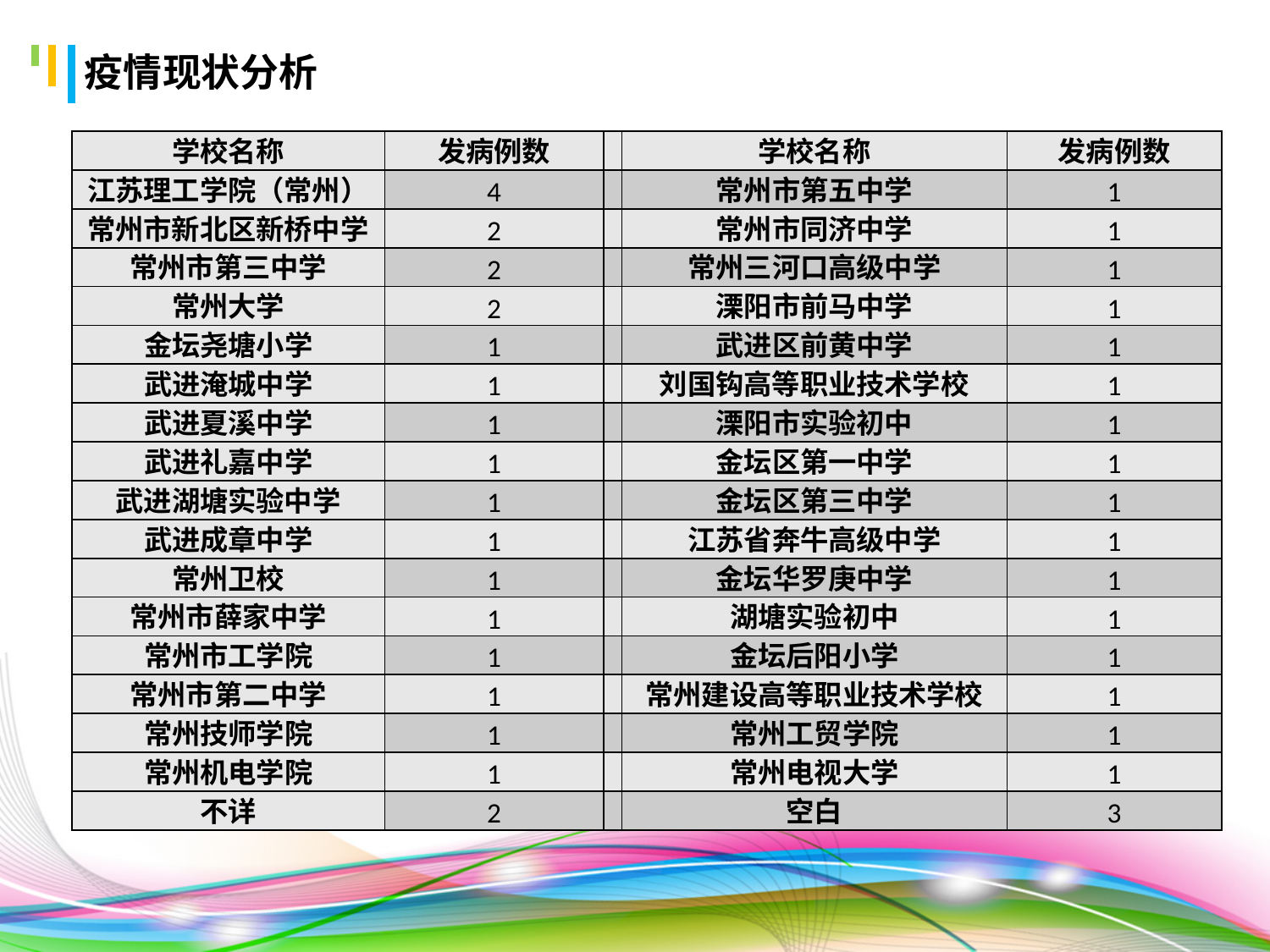

# 疫情现状分析
| 学校名称 | 发病例数 |  | 学校名称 | 发病例数 |
| --- | --- | --- | --- | --- |
| 江苏理工学院（常州） | 4 |  | 常州市第五中学 | 1 |
| 常州市新北区新桥中学 | 2 |  | 常州市同济中学 | 1 |
| 常州市第三中学 | 2 |  | 常州三河口高级中学 | 1 |
| 常州大学 | 2 |  | 溧阳市前马中学 | 1 |
| 金坛尧塘小学 | 1 |  | 武进区前黄中学 | 1 |
| 武进淹城中学 | 1 |  | 刘国钩高等职业技术学校 | 1 |
| 武进夏溪中学 | 1 |  | 溧阳市实验初中 | 1 |
| 武进礼嘉中学 | 1 |  | 金坛区第一中学 | 1 |
| 武进湖塘实验中学 | 1 |  | 金坛区第三中学 | 1 |
| 武进成章中学 | 1 |  | 江苏省奔牛高级中学 | 1 |
| 常州卫校 | 1 |  | 金坛华罗庚中学 | 1 |
| 常州市薛家中学 | 1 |  | 湖塘实验初中 | 1 |
| 常州市工学院 | 1 |  | 金坛后阳小学 | 1 |
| 常州市第二中学 | 1 |  | 常州建设高等职业技术学校 | 1 |
| 常州技师学院 | 1 |  | 常州工贸学院 | 1 |
| 常州机电学院 | 1 |  | 常州电视大学 | 1 |
| 不详 | 2 |  | 空白 | 3 |